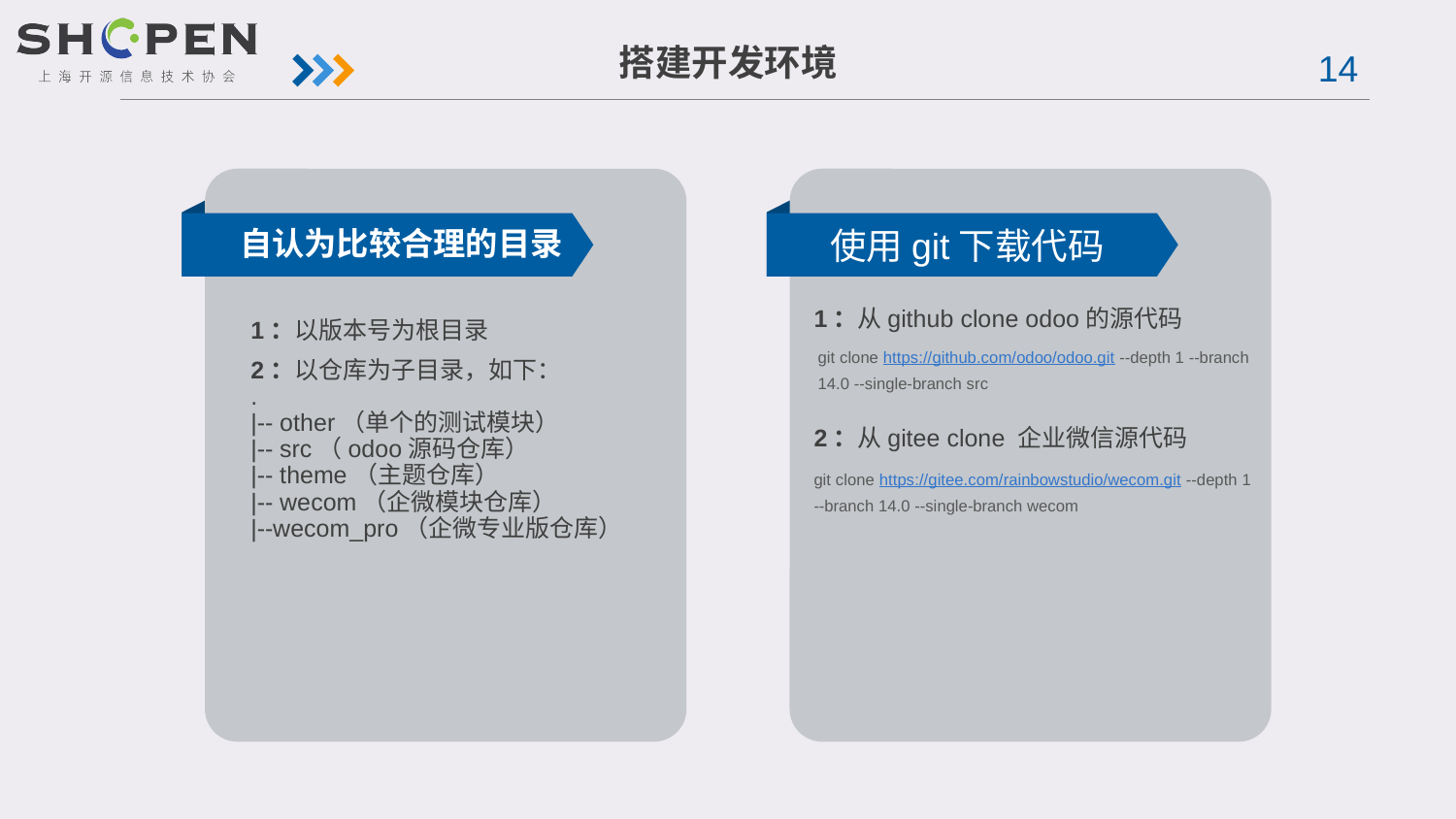

搭建开发环境

使用git下载代码

自认为比较合理的目录
1：从github clone odoo的源代码
1：以版本号为根目录
git clone https://github.com/odoo/odoo.git --depth 1 --branch 14.0 --single-branch src
2：以仓库为子目录，如下：
.
|-- other（单个的测试模块）
|-- src（odoo源码仓库）
|-- theme（主题仓库）
|-- wecom（企微模块仓库）
|--wecom_pro（企微专业版仓库）
2：从gitee clone 企业微信源代码
git clone https://gitee.com/rainbowstudio/wecom.git --depth 1 --branch 14.0 --single-branch wecom